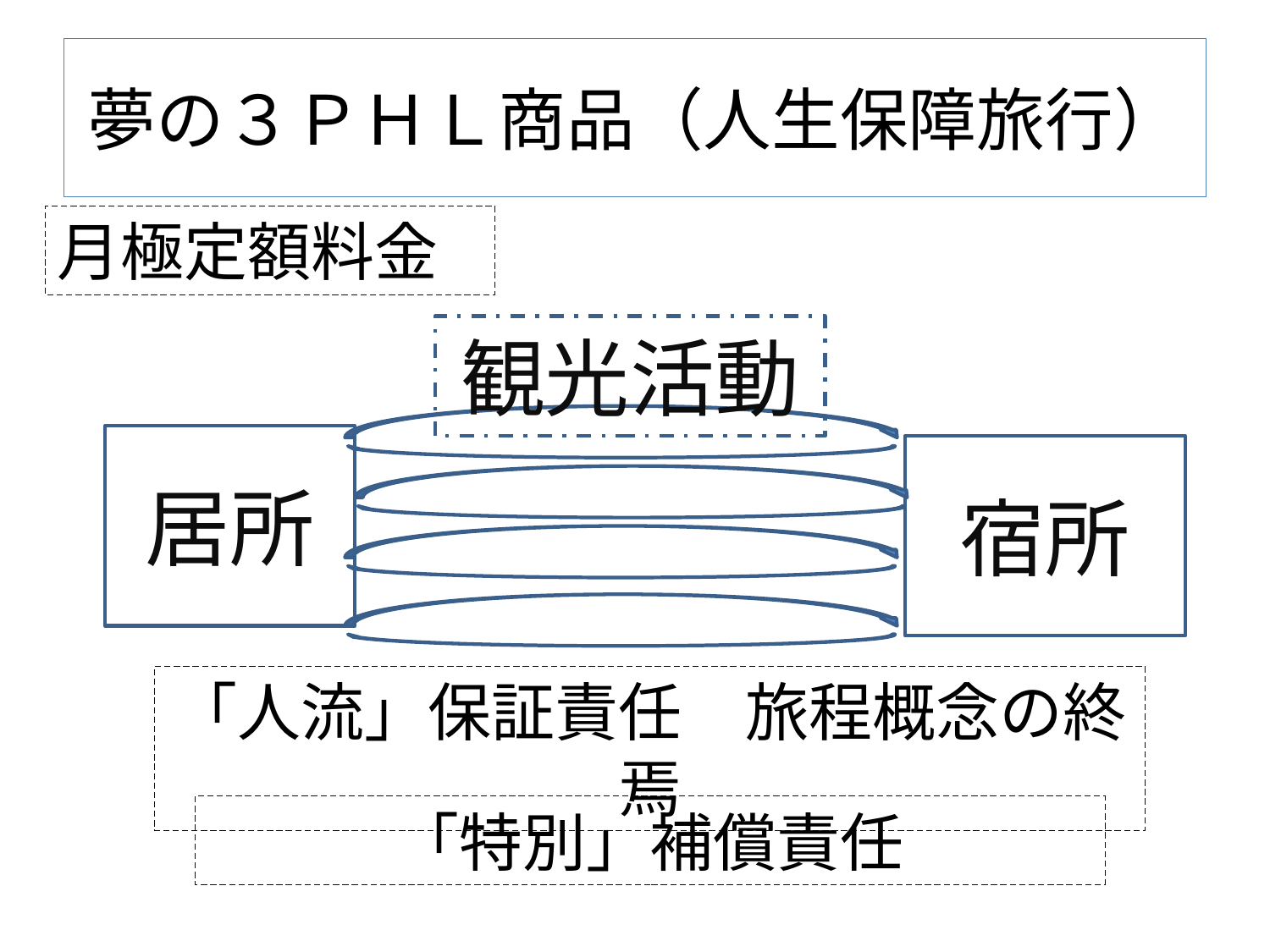

# 夢の３ＰＨＬ商品（人生保障旅行）
月極定額料金
観光活動

居所
宿所

「人流」保証責任　旅程概念の終焉
「特別」補償責任